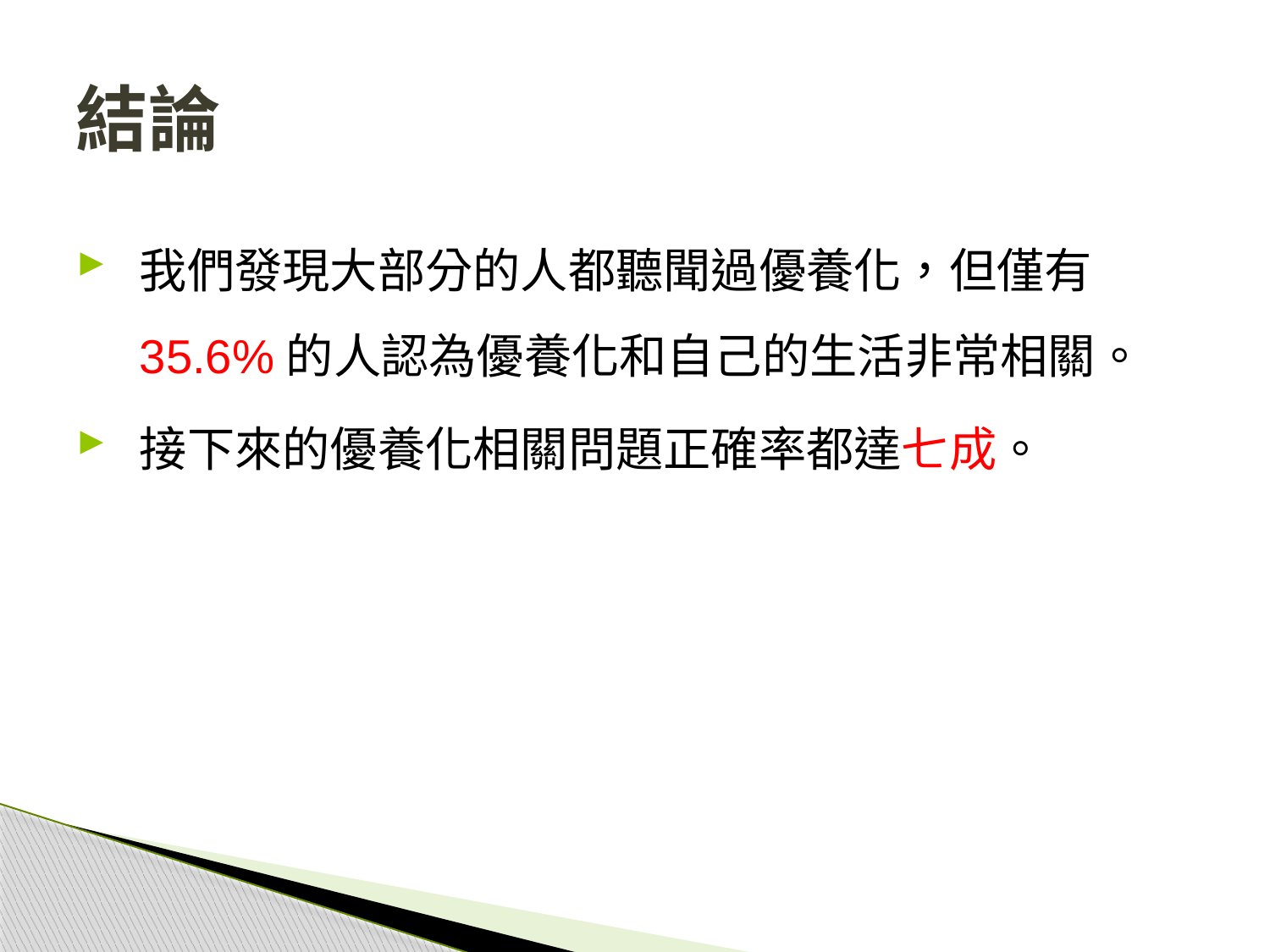

# 結論
我們發現大部分的人都聽聞過優養化，但僅有35.6%的人認為優養化和自己的生活非常相關。
接下來的優養化相關問題正確率都達七成。